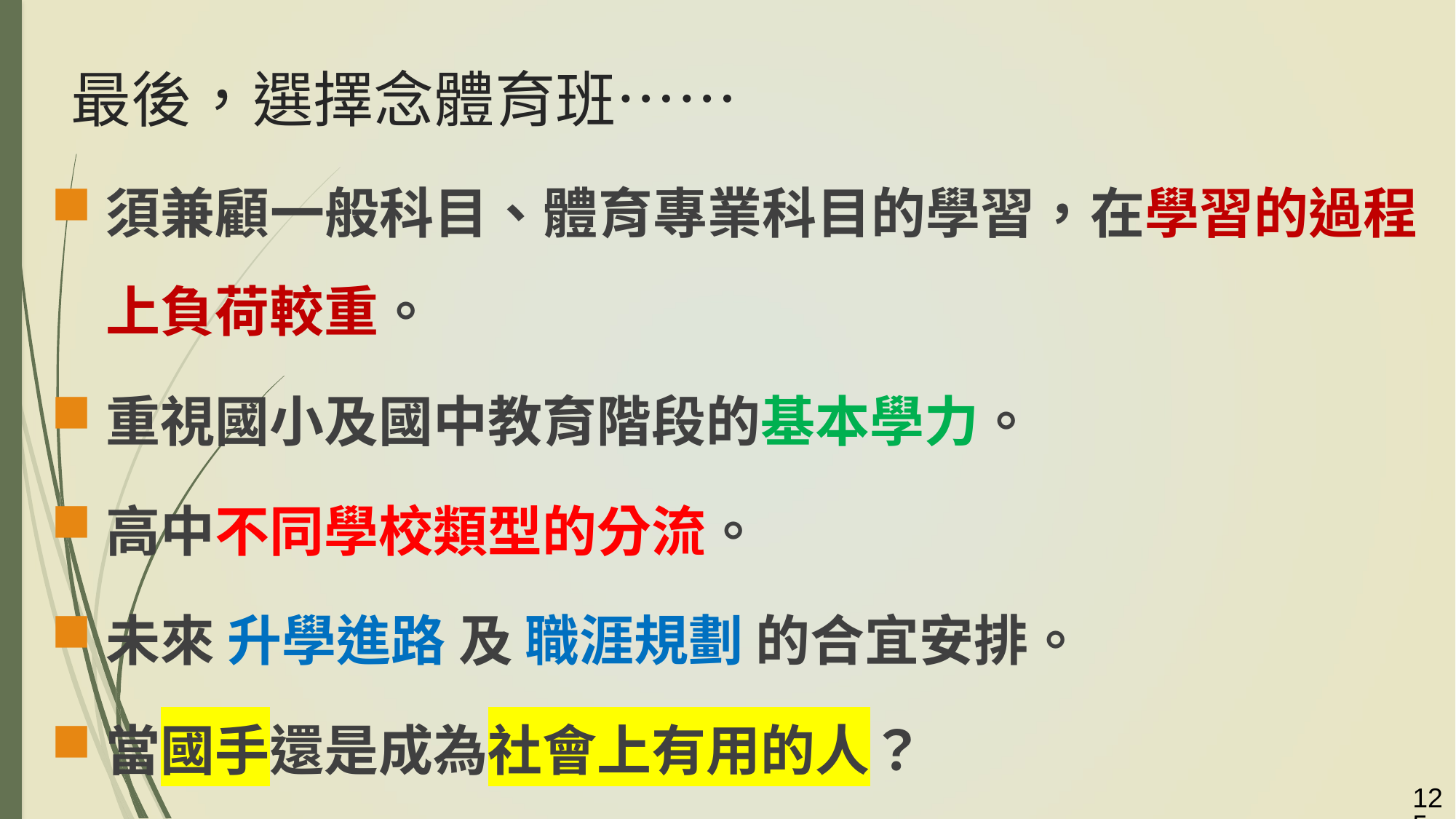

# 最後，選擇念體育班……
須兼顧一般科目、體育專業科目的學習，在學習的過程上負荷較重。
重視國小及國中教育階段的基本學力。
高中不同學校類型的分流。
未來 升學進路 及 職涯規劃 的合宜安排。
當國手還是成為社會上有用的人？

125